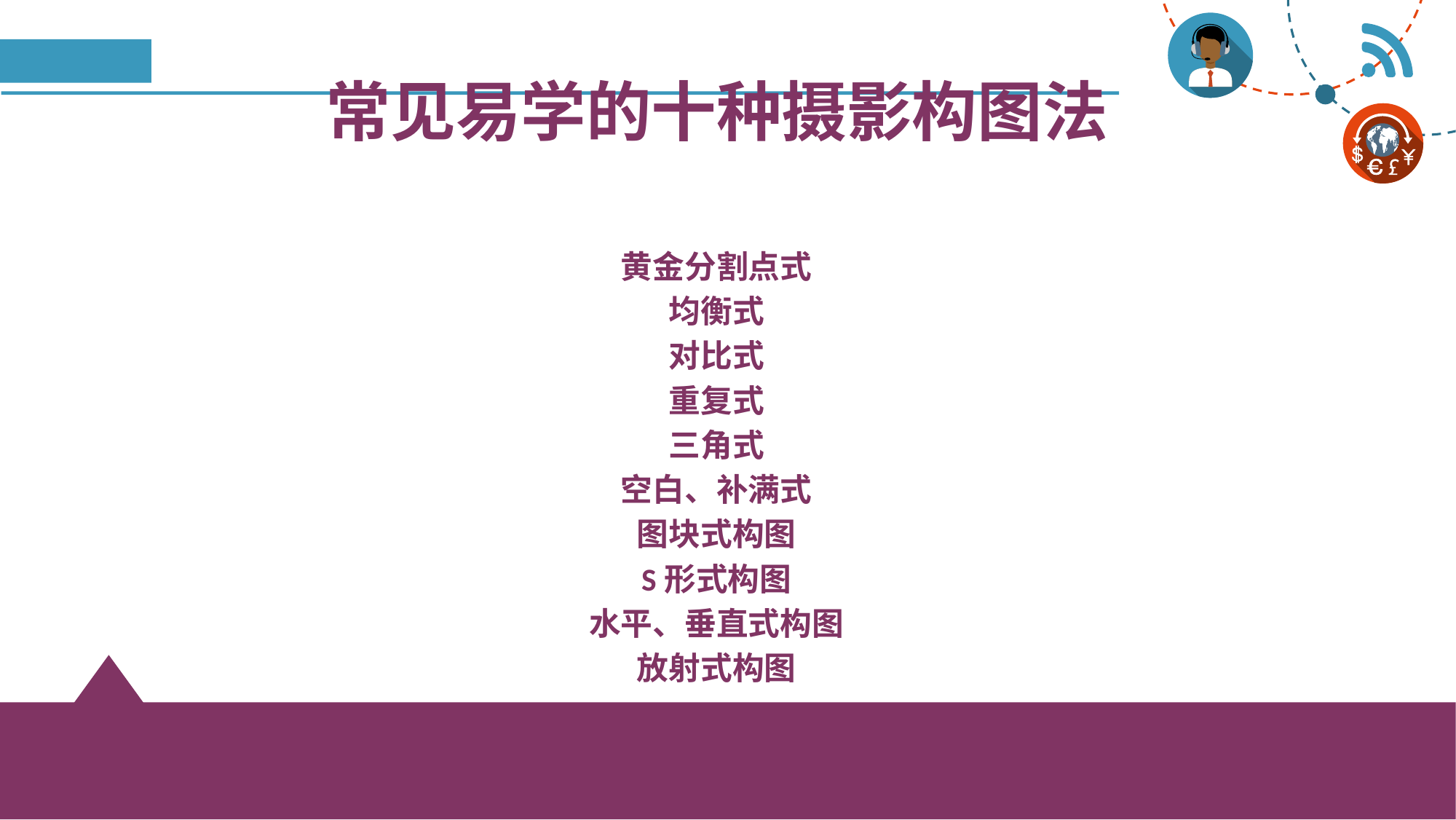

常见易学的十种摄影构图法

黄金分割点式
均衡式
对比式
重复式
三角式
空白、补满式
图块式构图
S形式构图
水平、垂直式构图
放射式构图